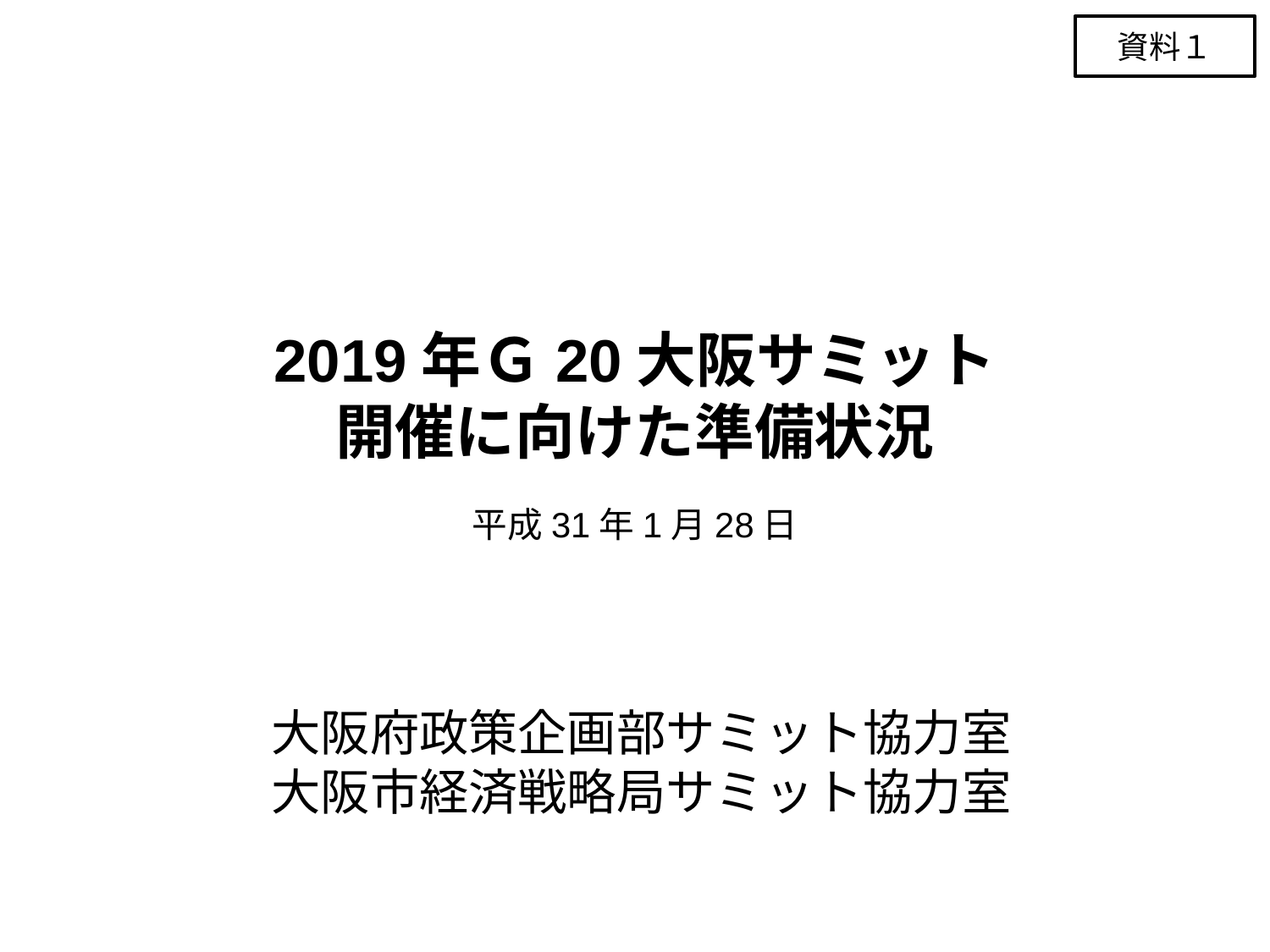

資料１
2019年Ｇ20大阪サミット
開催に向けた準備状況
平成31年1月28日

大阪府政策企画部サミット協力室
大阪市経済戦略局サミット協力室